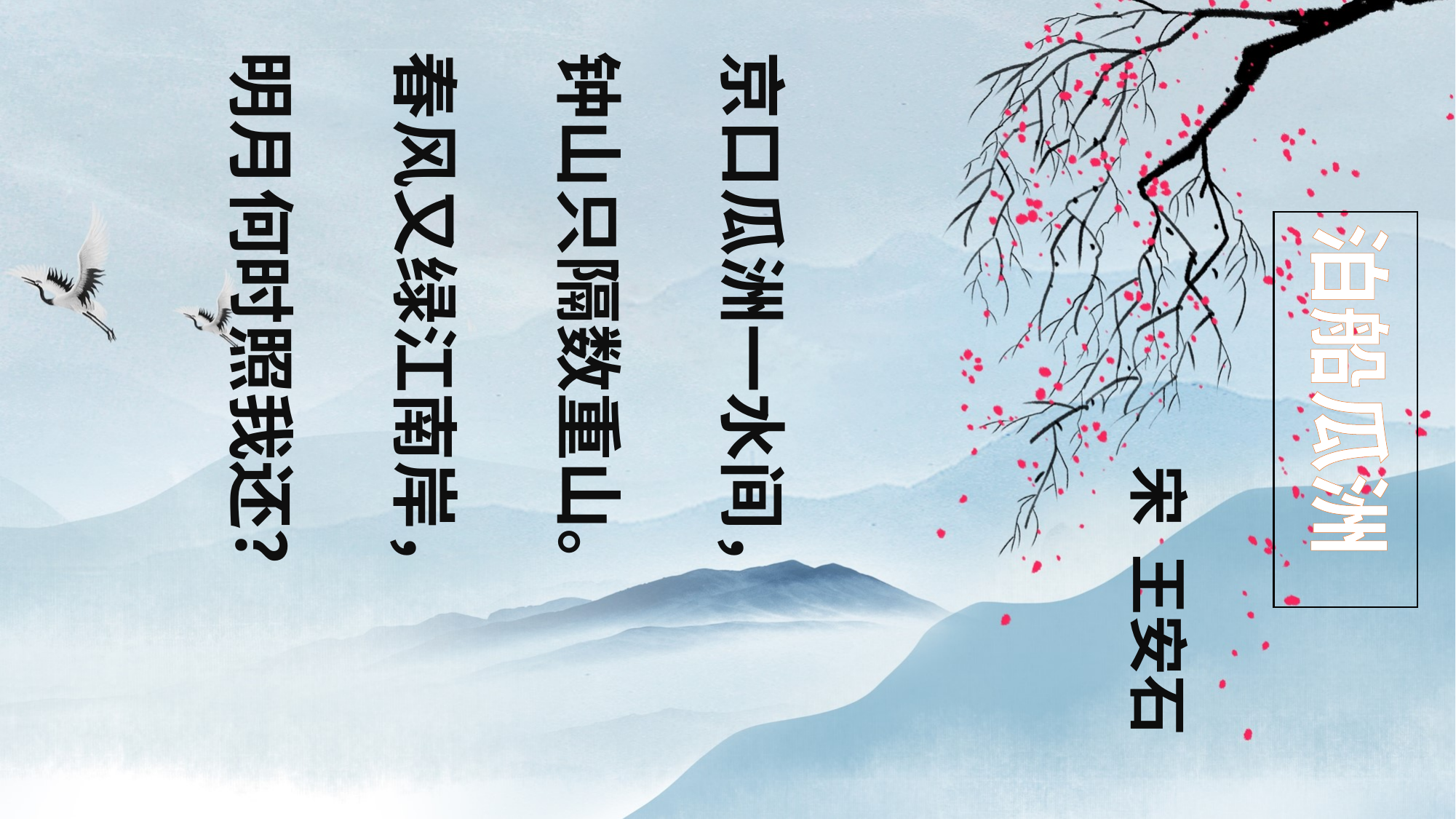

京口瓜洲一水间，
钟山只隔数重山。
春风又绿江南岸，
明月何时照我还？

泊船瓜洲
宋  王安石